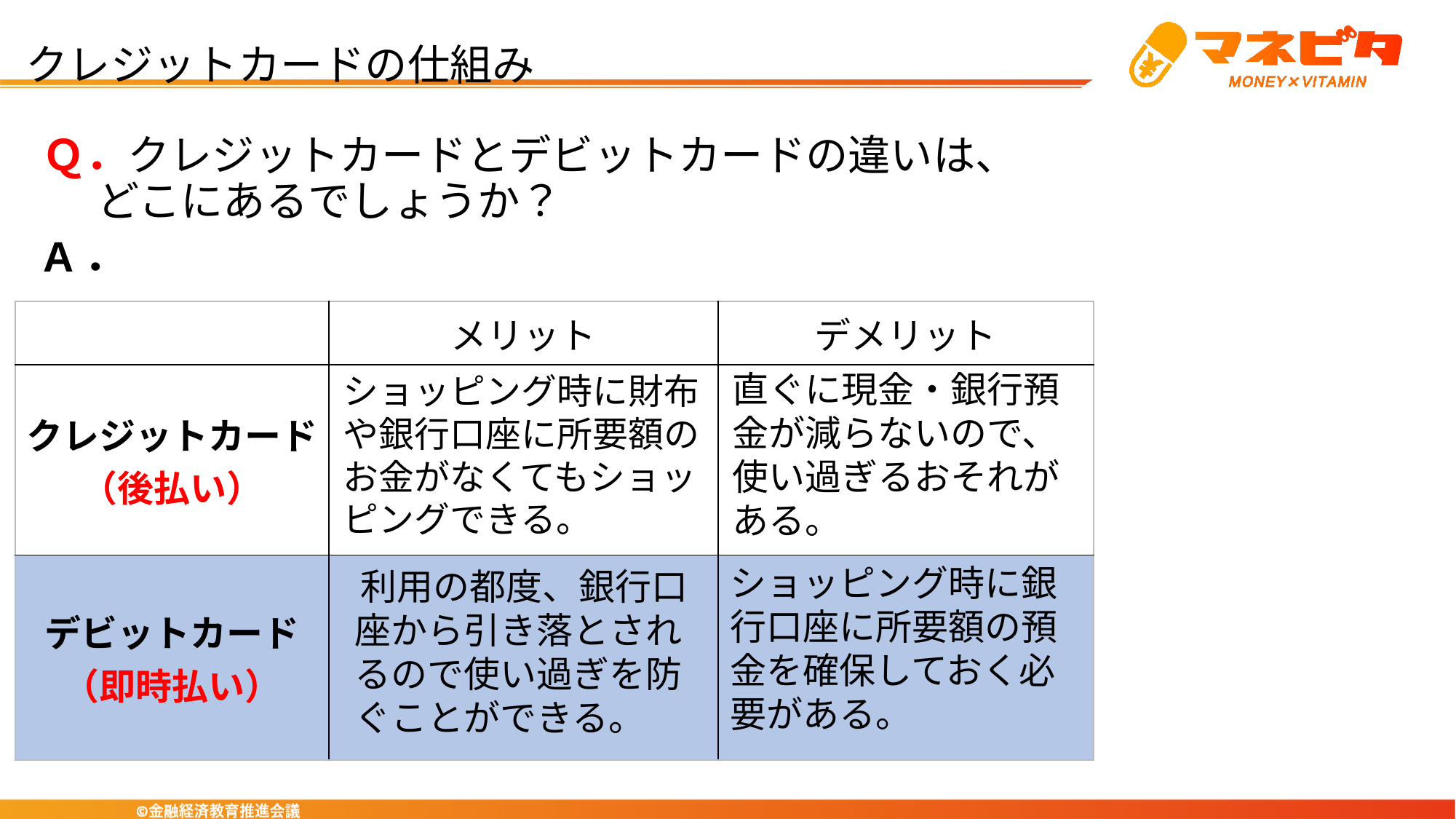

クレジットカードの仕組み
　Ｑ．クレジットカードとデビットカードの違いは、どこにあるでしょうか？
  A．
|  | メリット | デメリット |
| --- | --- | --- |
| クレジットカード （後払い） |  |  |
| デビットカード （即時払い） |  |  |
直ぐに現金・銀行預金が減らないので、使い過ぎるおそれがある。
ショッピング時に財布や銀行口座に所要額のお金がなくてもショッピングできる。
直ぐに現金・銀行預金が減らないので、使い過ぎるおそれがある。
ショッピング時に財布や銀行口座に所要額のお金がなくてもショッピングできる。
ショッピング時に銀行口座に所要額の預金を確保しておく必要がある。
 利用の都度、銀行口座から引き落とされるので使い過ぎを防ぐことができる。
ショッピング時に銀行口座に所要額の預金を確保しておく必要がある。
 利用の都度、銀行口座から引き落とされるので使い過ぎを防ぐことができる。